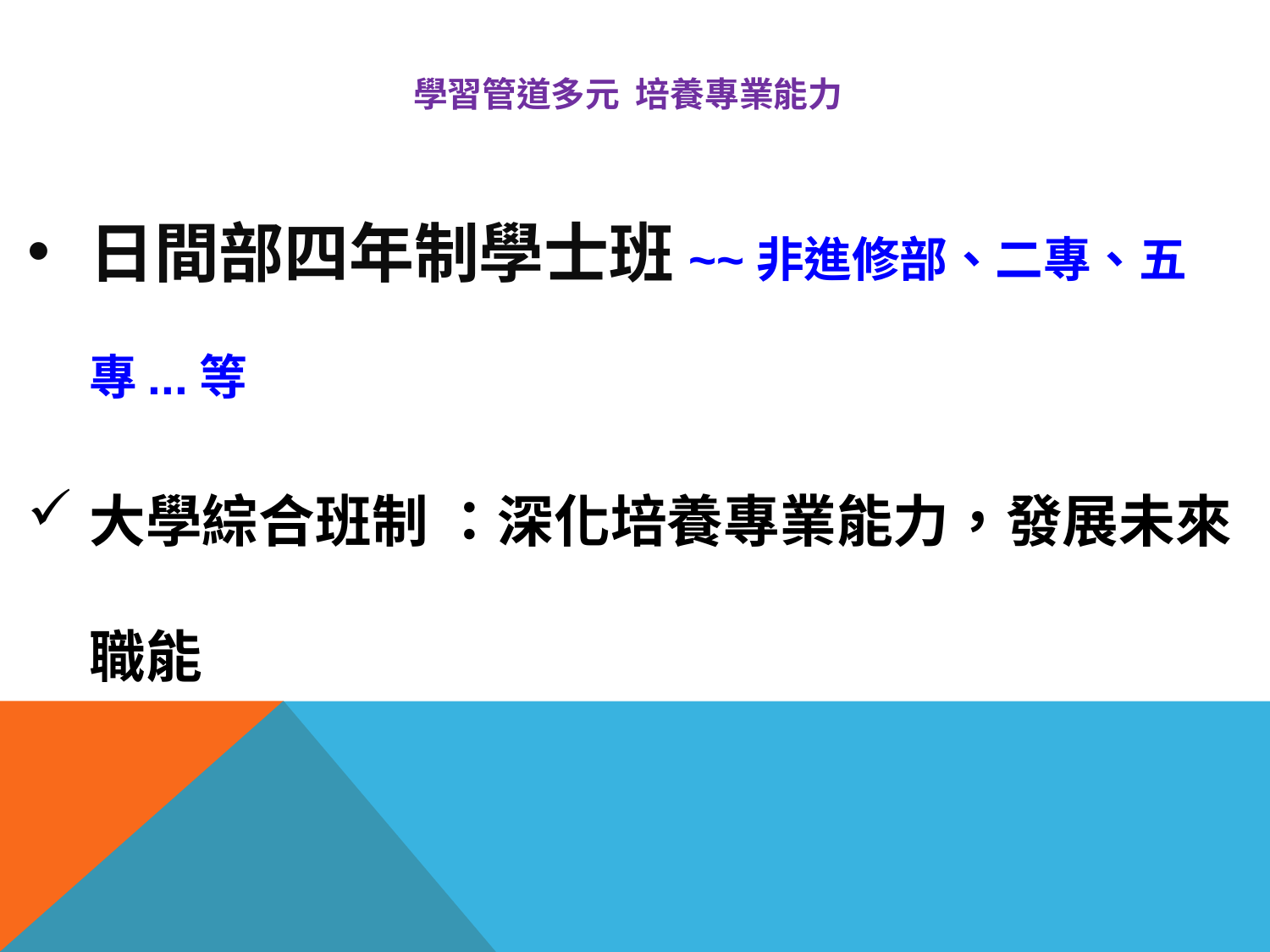

# 學習管道多元  培養專業能力
日間部四年制學士班~~非進修部、二專、五專...等
大學綜合班制 ：深化培養專業能力，發展未來職能